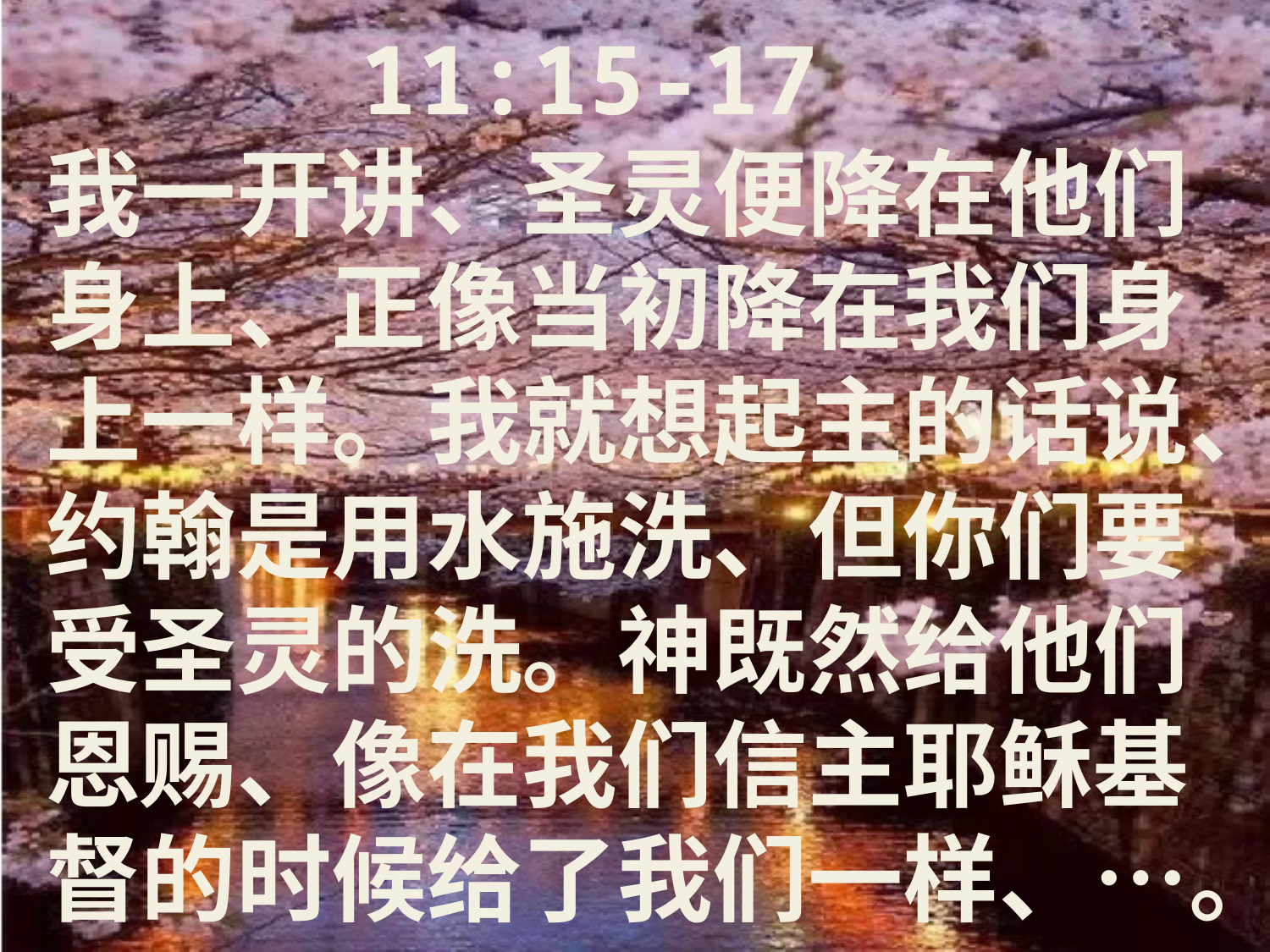

# 11:15-17 我一开讲、圣灵便降在他们身上、正像当初降在我们身上一样。我就想起主的话说、约翰是用水施洗、但你们要受圣灵的洗。神既然给他们恩赐、像在我们信主耶稣基督的时候给了我们一样、…。